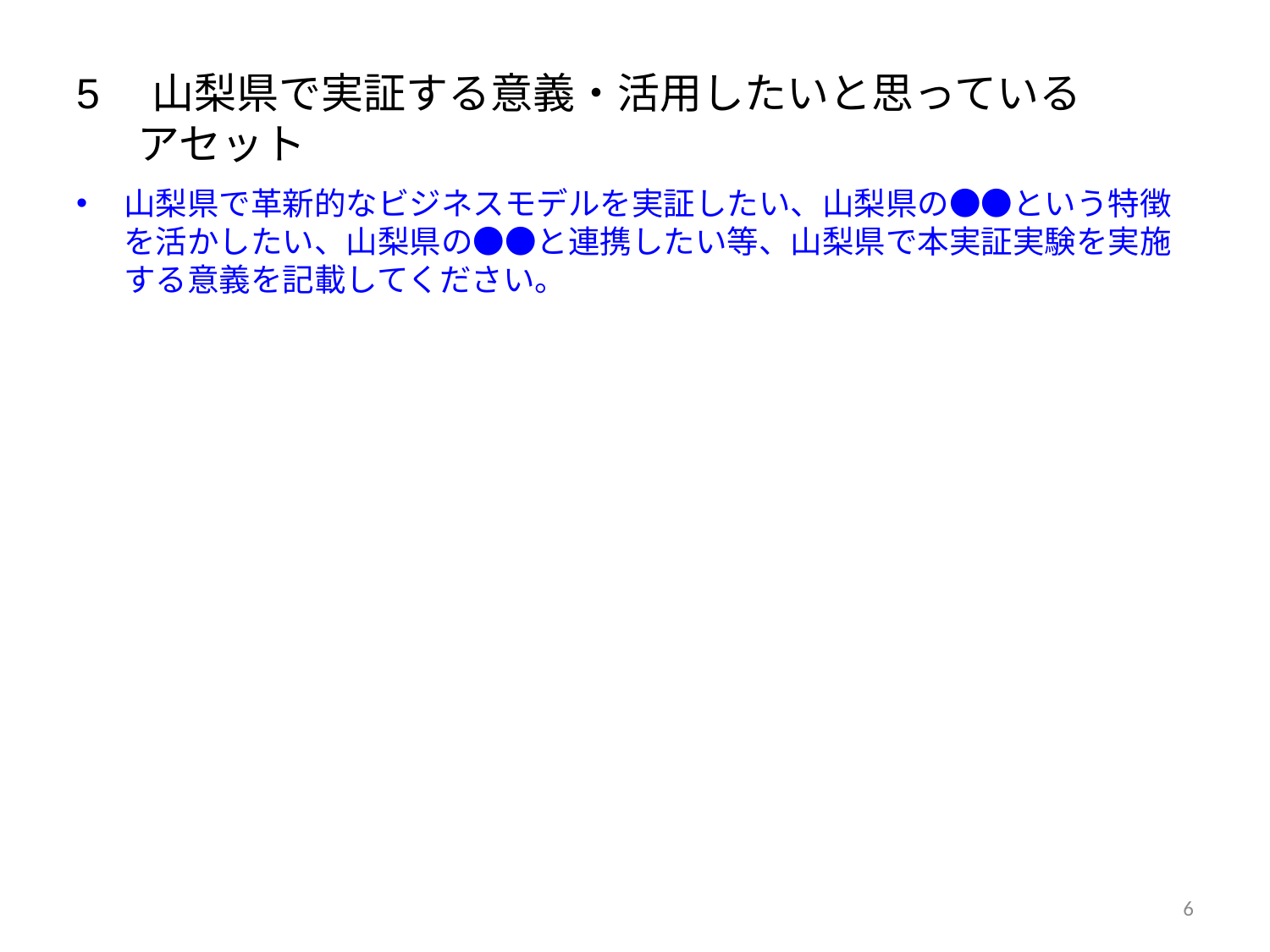

# 5　山梨県で実証する意義・活用したいと思っている 　  アセット
山梨県で革新的なビジネスモデルを実証したい、山梨県の●●という特徴を活かしたい、山梨県の●●と連携したい等、山梨県で本実証実験を実施する意義を記載してください。
6